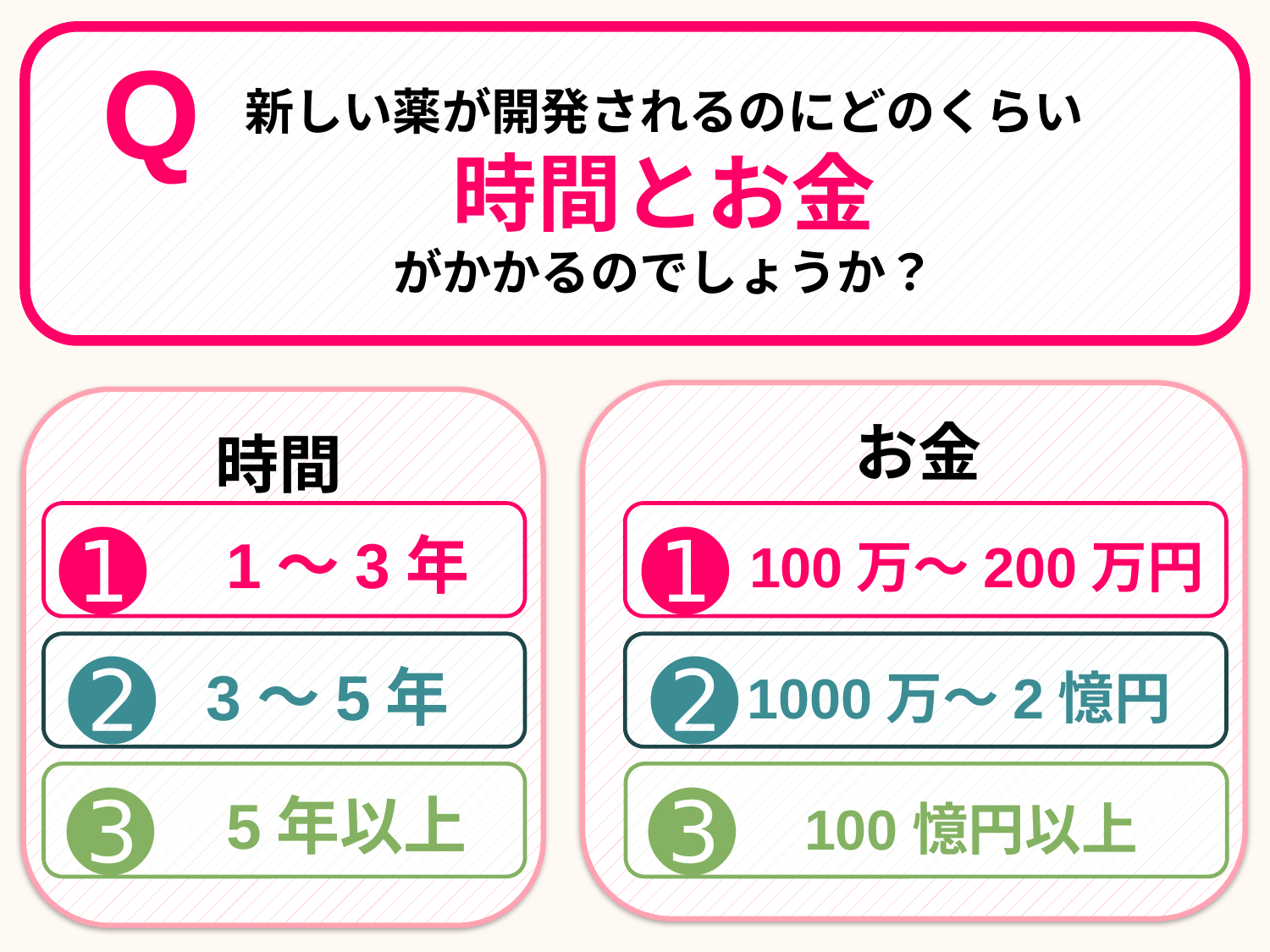

Q

新しい薬が開発されるのにどのくらい
時間とお金
がかかるのでしょうか？

お金
時間
➊
➊

1～3年
100万～200万円
➋
➋

3～5年
1000万～2憶円

➌
➌

5年以上
100憶円以上